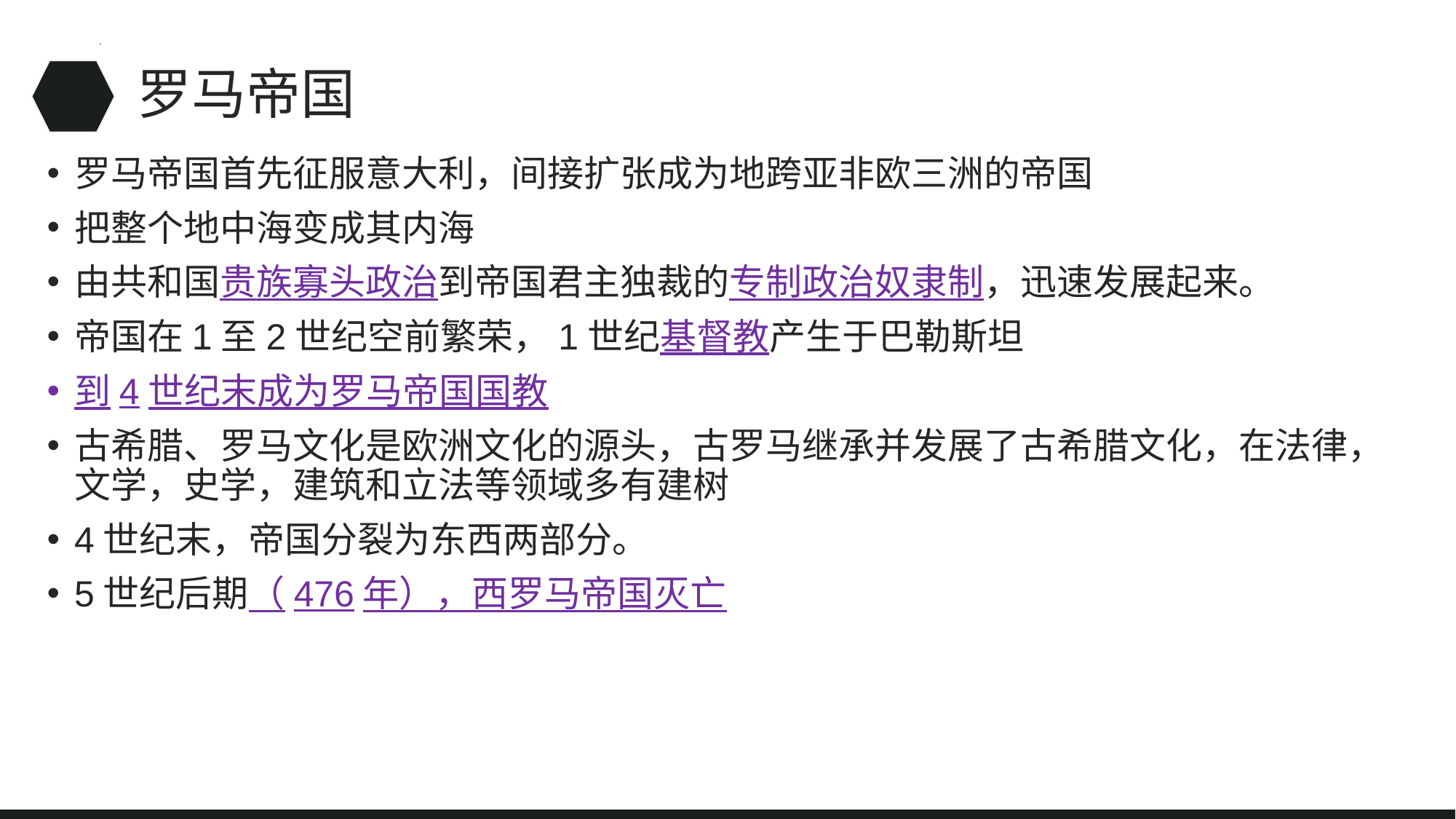

# 罗马帝国
罗马帝国首先征服意大利，间接扩张成为地跨亚非欧三洲的帝国
把整个地中海变成其内海
由共和国贵族寡头政治到帝国君主独裁的专制政治奴隶制，迅速发展起来。
帝国在1至2世纪空前繁荣，1世纪基督教产生于巴勒斯坦
到4世纪末成为罗马帝国国教
古希腊、罗马文化是欧洲文化的源头，古罗马继承并发展了古希腊文化，在法律，文学，史学，建筑和立法等领域多有建树
4世纪末，帝国分裂为东西两部分。
5世纪后期（476年），西罗马帝国灭亡